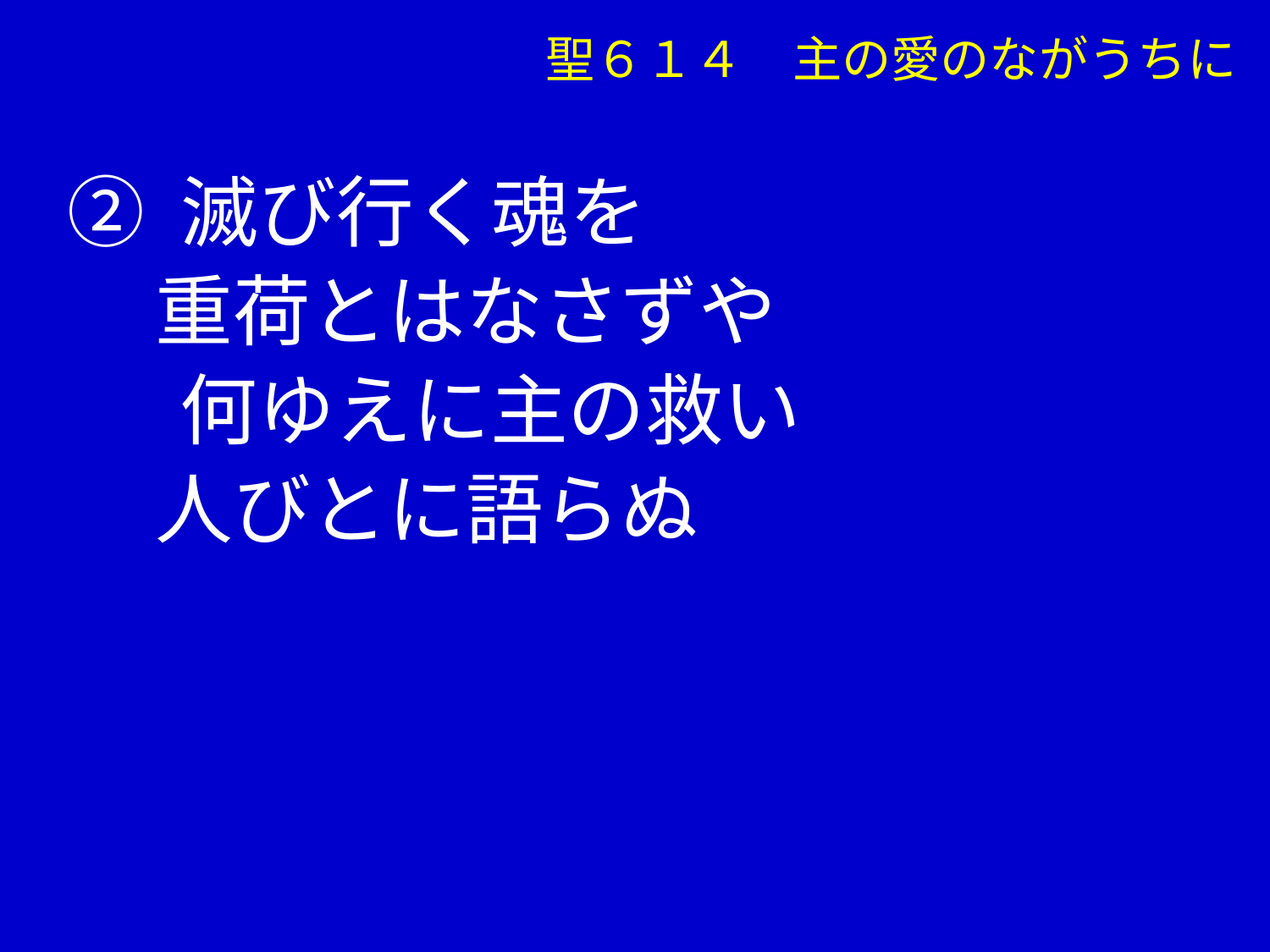

聖６１４　主の愛のながうちに
② 滅び行く魂を
    重荷とはなさずや
　  何ゆえに主の救い
    人びとに語らぬ